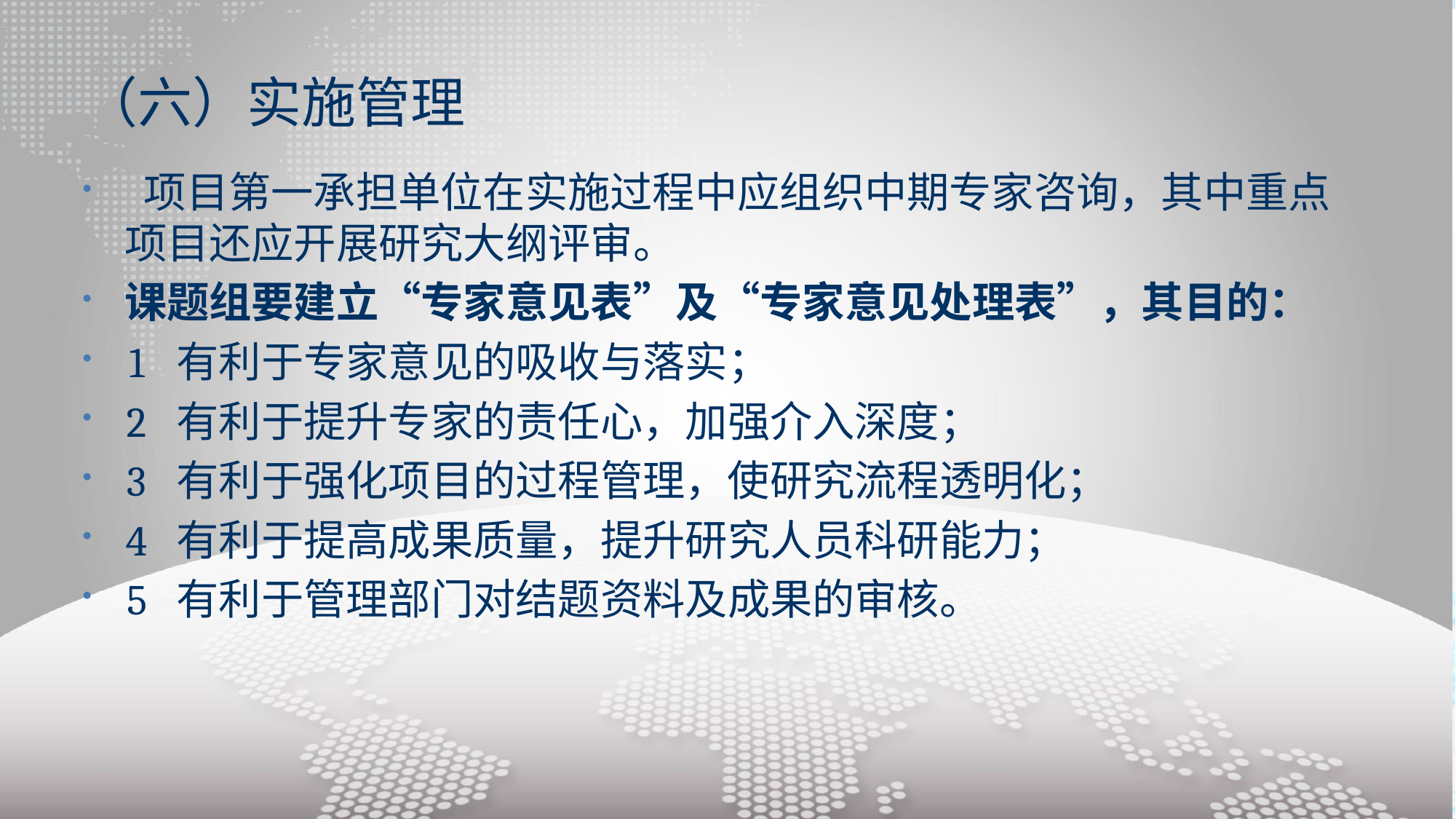

# （六）实施管理
 项目第一承担单位在实施过程中应组织中期专家咨询，其中重点项目还应开展研究大纲评审。
课题组要建立“专家意见表”及“专家意见处理表”，其目的：
1  有利于专家意见的吸收与落实；
2  有利于提升专家的责任心，加强介入深度；
3  有利于强化项目的过程管理，使研究流程透明化；
4  有利于提高成果质量，提升研究人员科研能力；
5  有利于管理部门对结题资料及成果的审核。